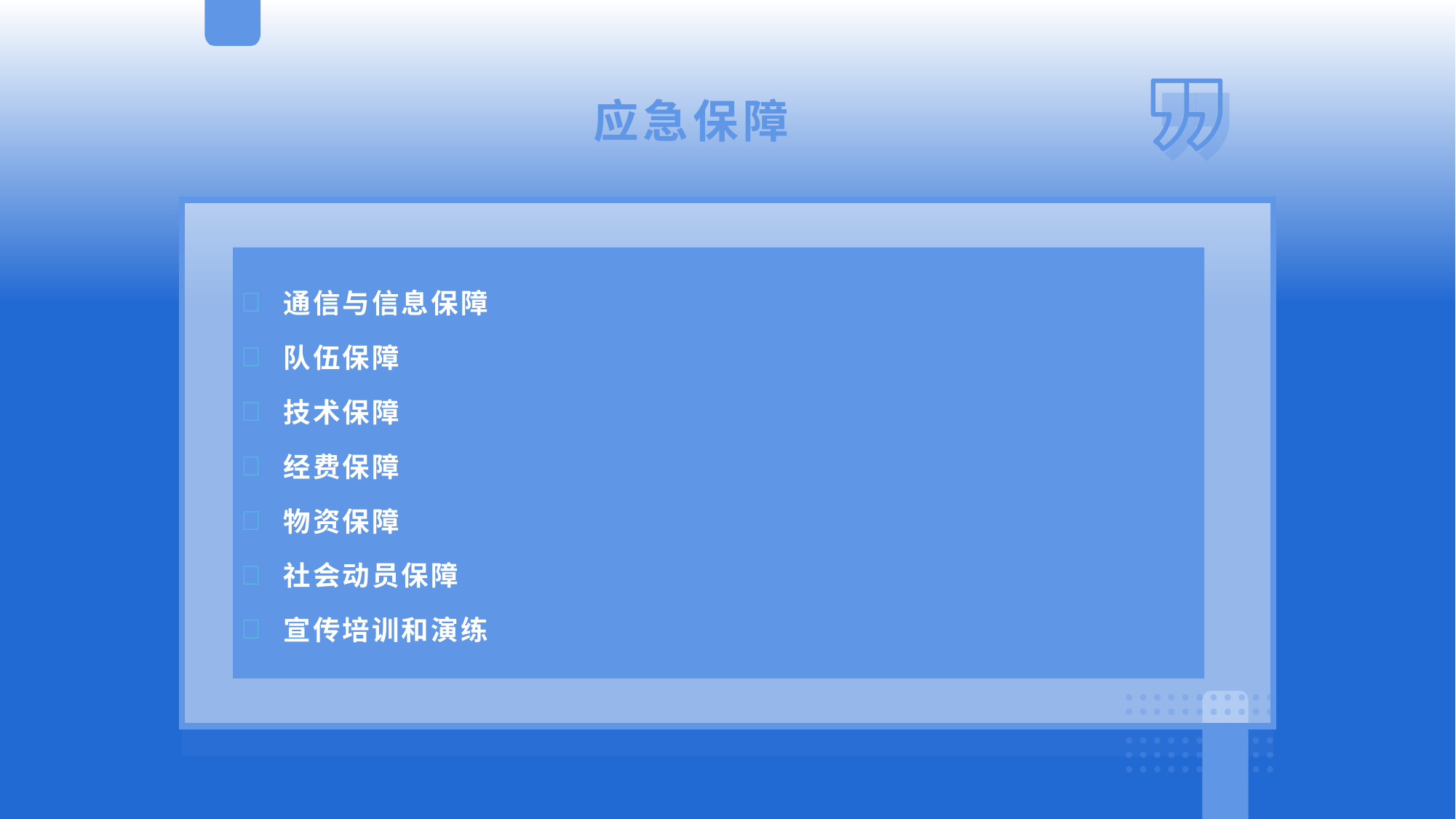

应急保障

通信与信息保障
队伍保障
技术保障
经费保障
物资保障
社会动员保障
宣传培训和演练